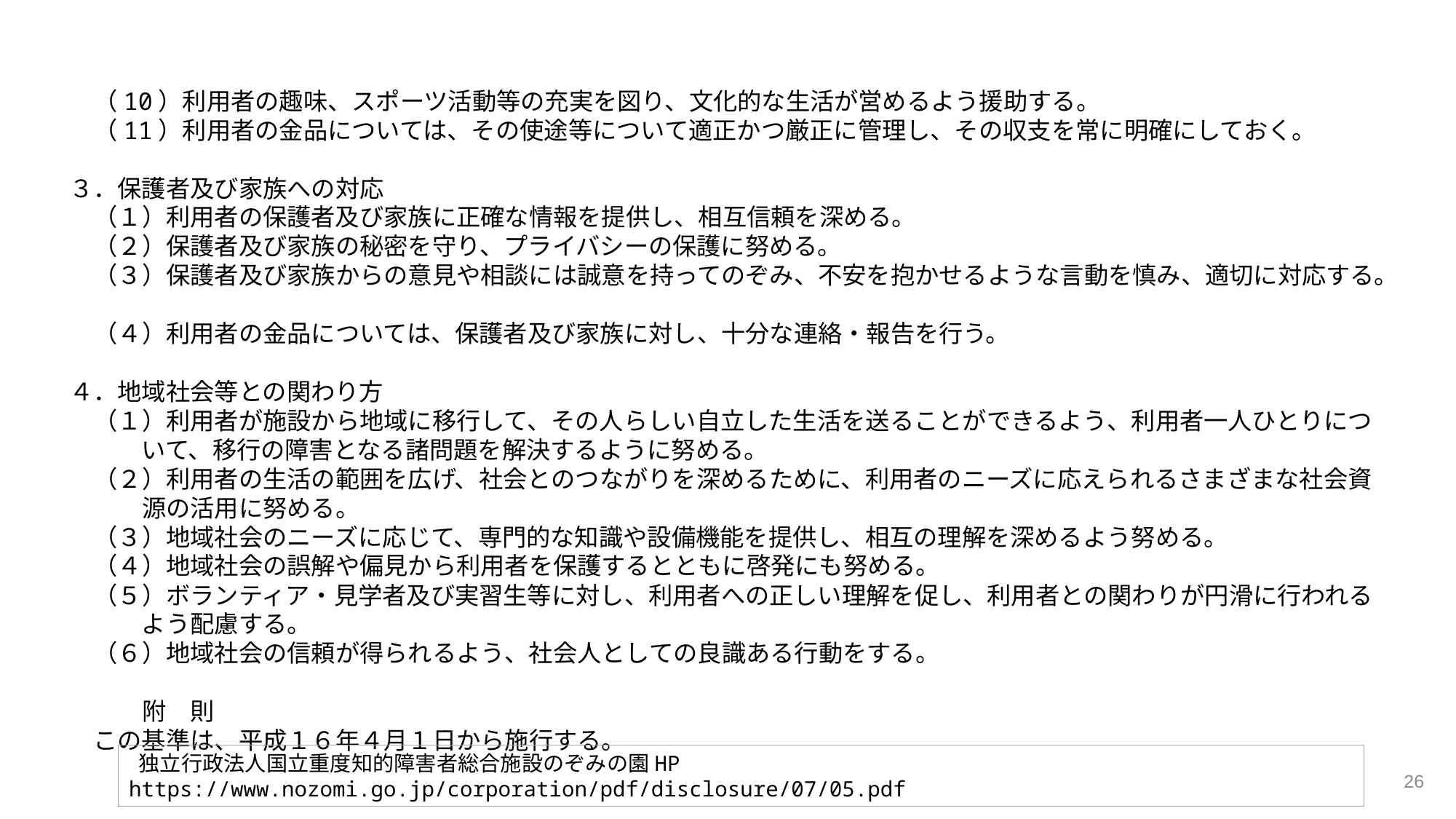

（10）利用者の趣味、スポーツ活動等の充実を図り、文化的な生活が営めるよう援助する。
　（11）利用者の金品については、その使途等について適正かつ厳正に管理し、その収支を常に明確にしておく。

３．保護者及び家族への対応
　（１）利用者の保護者及び家族に正確な情報を提供し、相互信頼を深める。
　（２）保護者及び家族の秘密を守り、プライバシーの保護に努める。
　（３）保護者及び家族からの意見や相談には誠意を持ってのぞみ、不安を抱かせるような言動を慎み、適切に対応する。
　（４）利用者の金品については、保護者及び家族に対し、十分な連絡・報告を行う。

４．地域社会等との関わり方
　（１）利用者が施設から地域に移行して、その人らしい自立した生活を送ることができるよう、利用者一人ひとりにつ
　　　いて、移行の障害となる諸問題を解決するように努める。
　（２）利用者の生活の範囲を広げ、社会とのつながりを深めるために、利用者のニーズに応えられるさまざまな社会資
　　　源の活用に努める。
　（３）地域社会のニーズに応じて、専門的な知識や設備機能を提供し、相互の理解を深めるよう努める。
　（４）地域社会の誤解や偏見から利用者を保護するとともに啓発にも努める。
　（５）ボランティア・見学者及び実習生等に対し、利用者への正しい理解を促し、利用者との関わりが円滑に行われる
　　　よう配慮する。
　（６）地域社会の信頼が得られるよう、社会人としての良識ある行動をする。

　　　附　則
　この基準は、平成１６年４月１日から施行する。
 独立行政法人国立重度知的障害者総合施設のぞみの園HP　https://www.nozomi.go.jp/corporation/pdf/disclosure/07/05.pdf
26